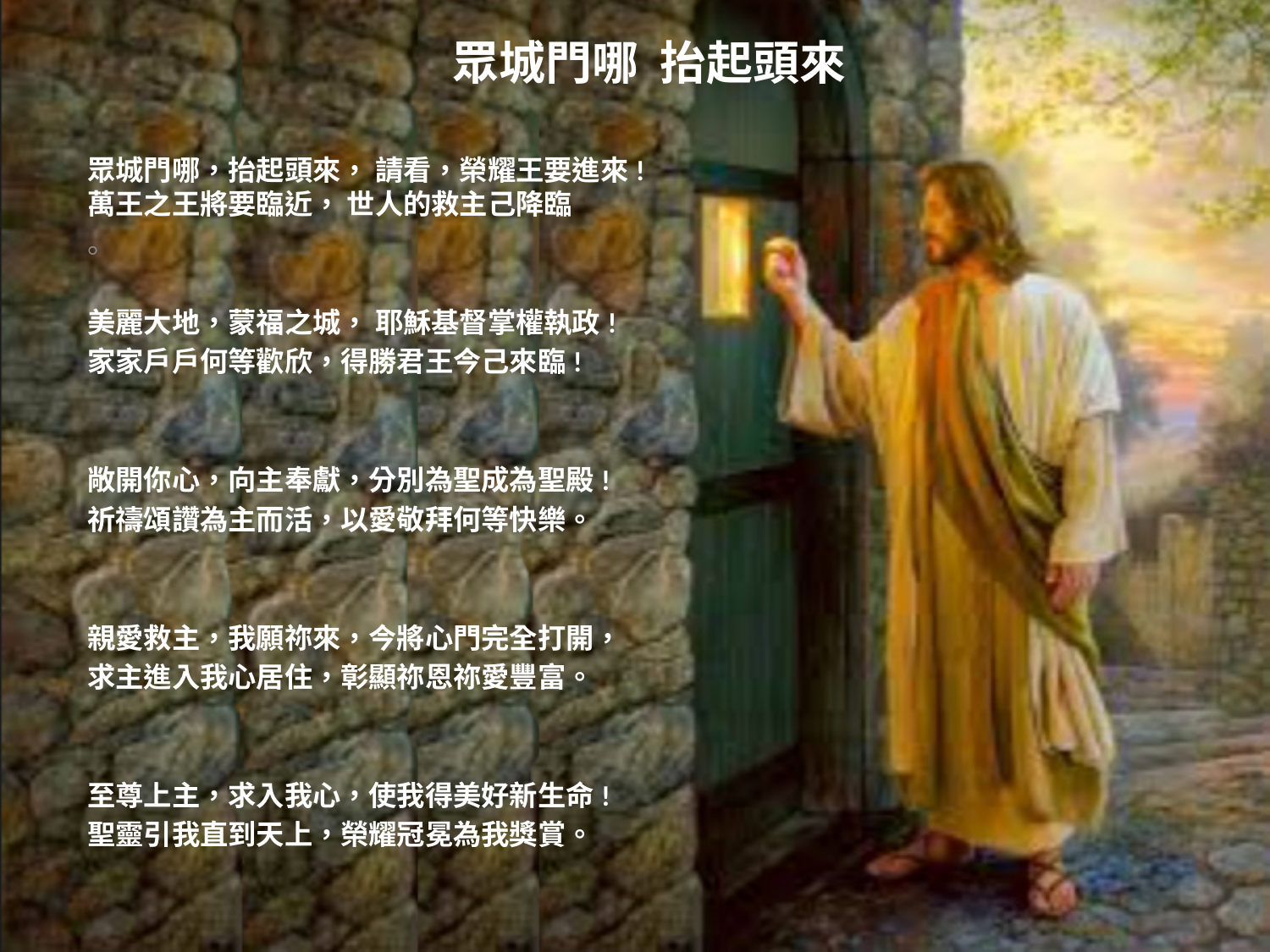

# 眾城門哪  抬起頭來
眾城門哪，抬起頭來， 請看，榮耀王要進來!
萬王之王將要臨近， 世人的救主己降臨
。

美麗大地，蒙福之城， 耶穌基督掌權執政!
家家戶戶何等歡欣，得勝君王今己來臨!

敞開你心，向主奉獻，分別為聖成為聖殿!
祈禱頌讚為主而活，以愛敬拜何等快樂。

親愛救主，我願祢來，今將心門完全打開，
求主進入我心居住，彰顯祢恩祢愛豐富。

至尊上主，求入我心，使我得美好新生命!
聖靈引我直到天上，榮耀冠冕為我獎賞。